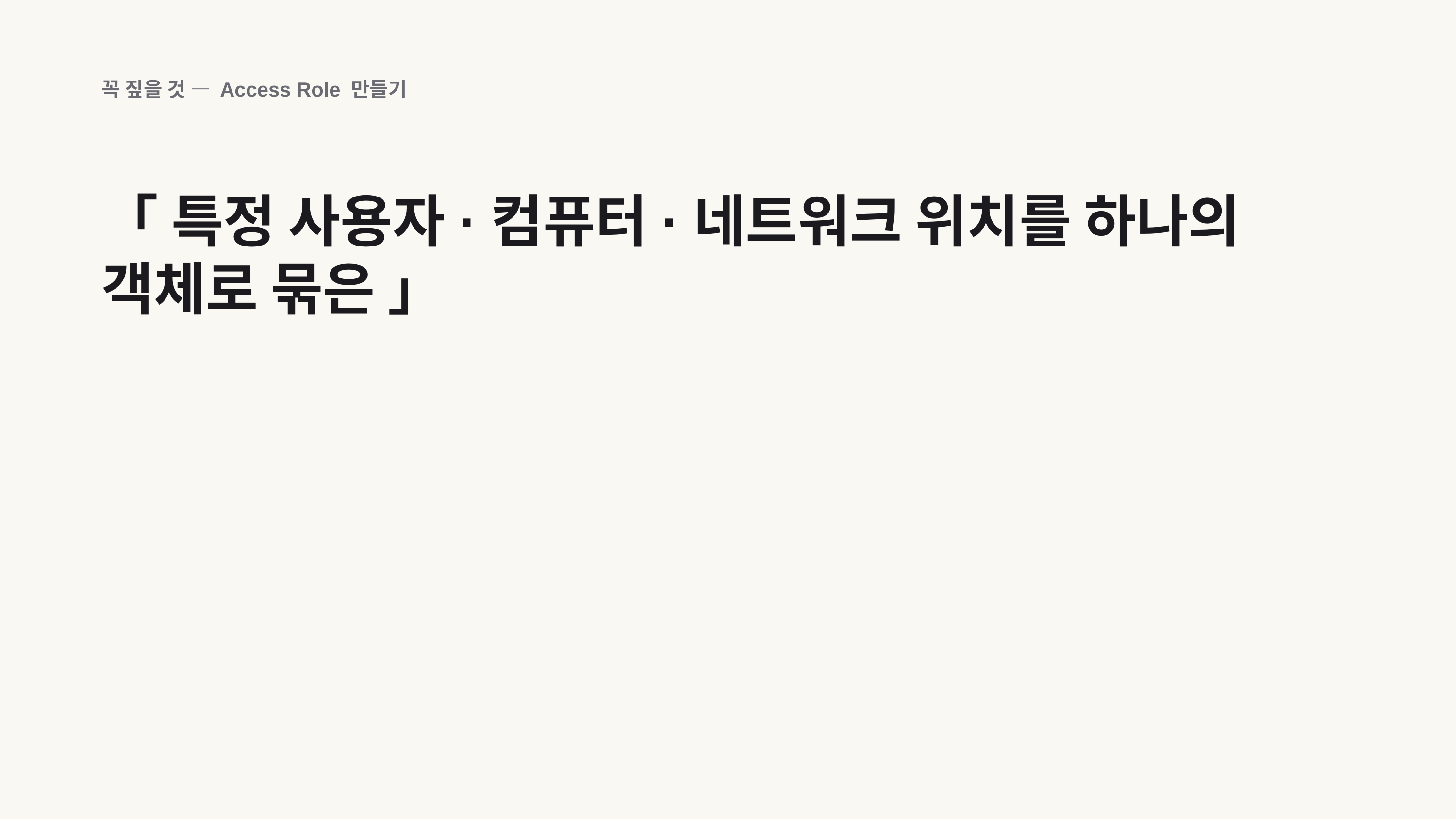

꼭 짚을 것 — Access Role 만들기
「 특정 사용자·컴퓨터·네트워크 위치를 하나의 객체로 묶은 」